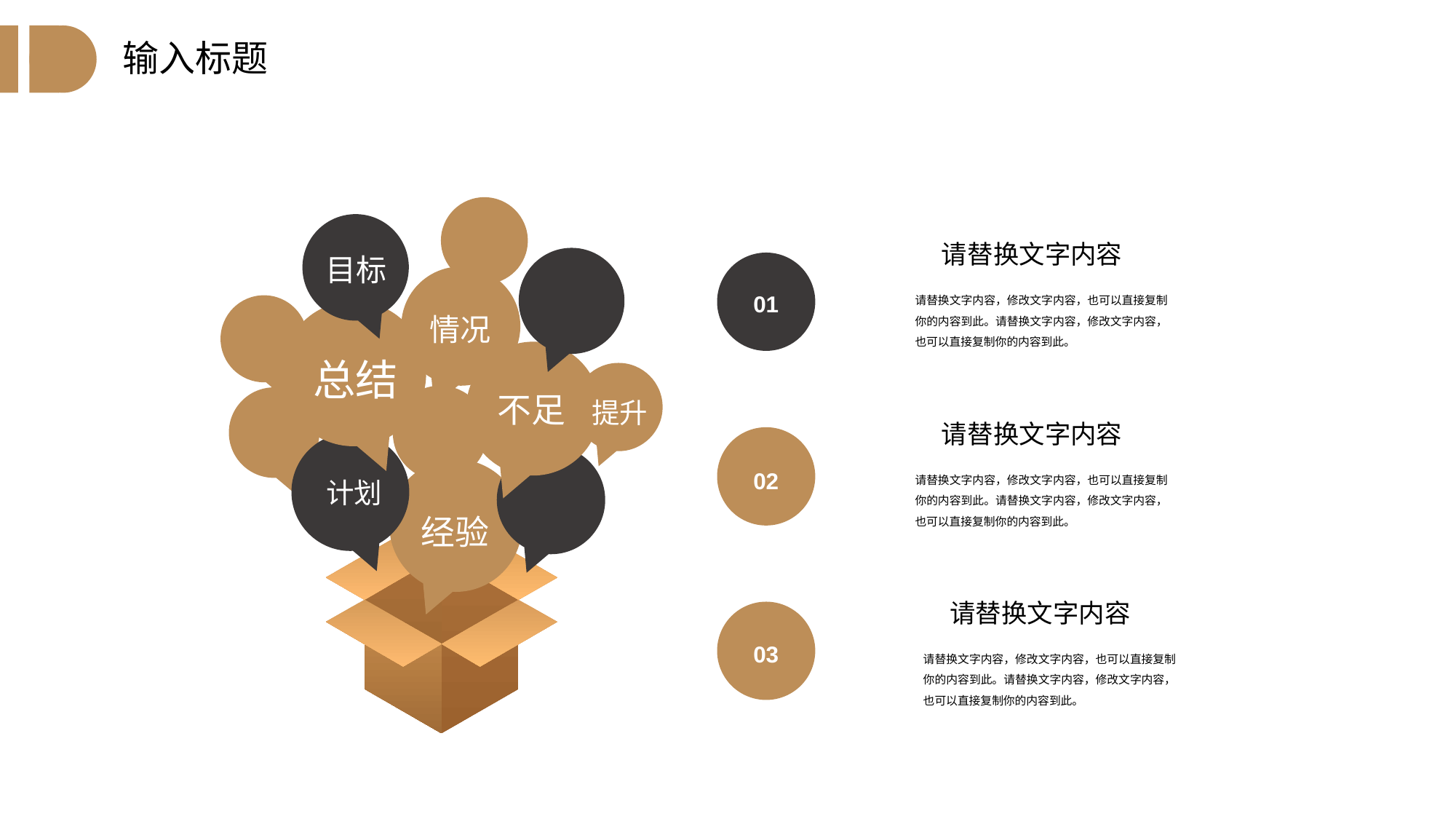

输入标题

目标

情况
总结
不足
提升
计划
经验
请替换文字内容
请替换文字内容，修改文字内容，也可以直接复制你的内容到此。请替换文字内容，修改文字内容，也可以直接复制你的内容到此。

01
请替换文字内容
请替换文字内容，修改文字内容，也可以直接复制你的内容到此。请替换文字内容，修改文字内容，也可以直接复制你的内容到此。

02

请替换文字内容
请替换文字内容，修改文字内容，也可以直接复制你的内容到此。请替换文字内容，修改文字内容，也可以直接复制你的内容到此。

03